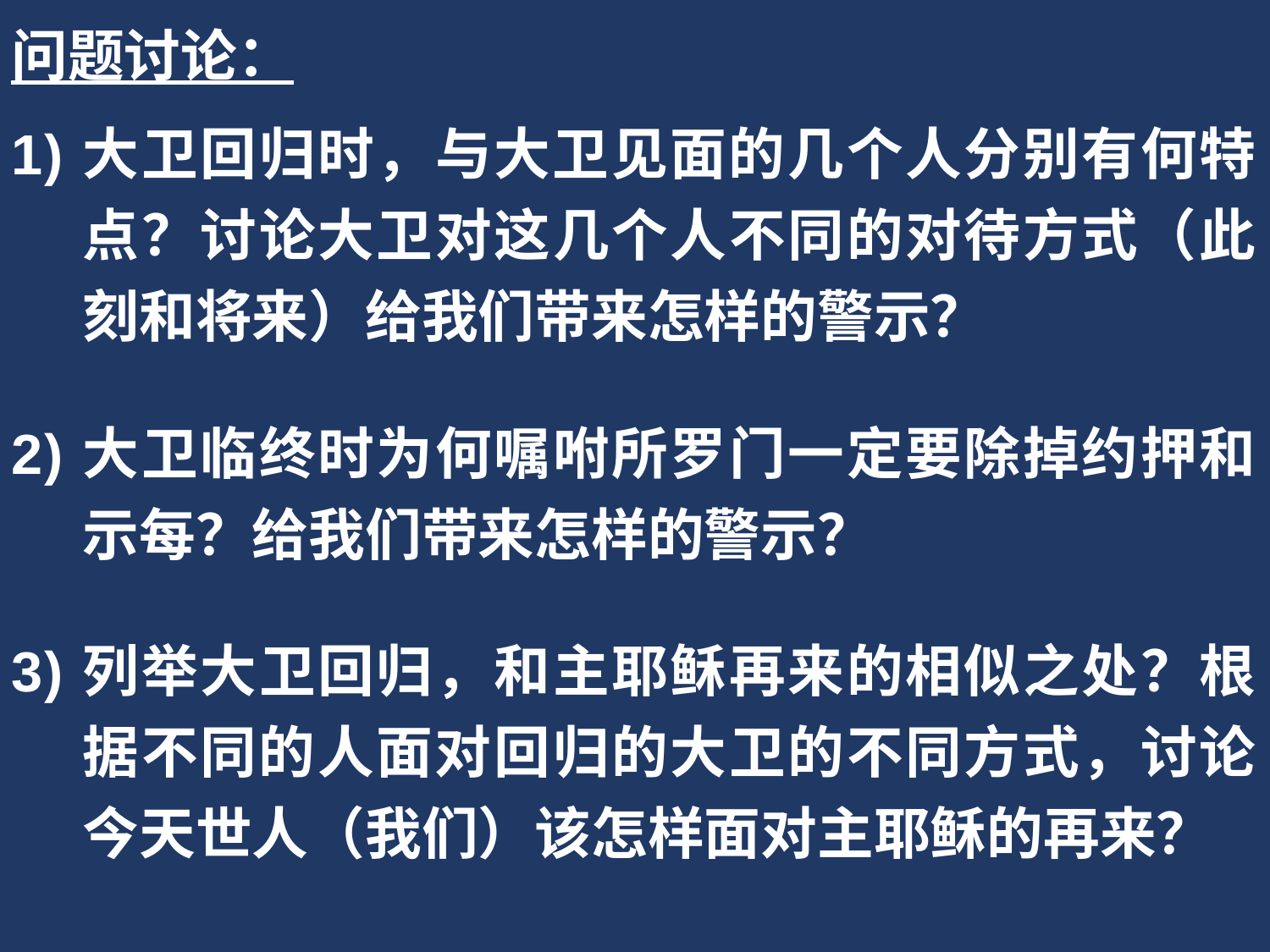

问题讨论：
大卫回归时，与大卫见面的几个人分别有何特点？讨论大卫对这几个人不同的对待方式（此刻和将来）给我们带来怎样的警示？

大卫临终时为何嘱咐所罗门一定要除掉约押和示每？给我们带来怎样的警示？

列举大卫回归，和主耶稣再来的相似之处？根据不同的人面对回归的大卫的不同方式，讨论今天世人（我们）该怎样面对主耶稣的再来？